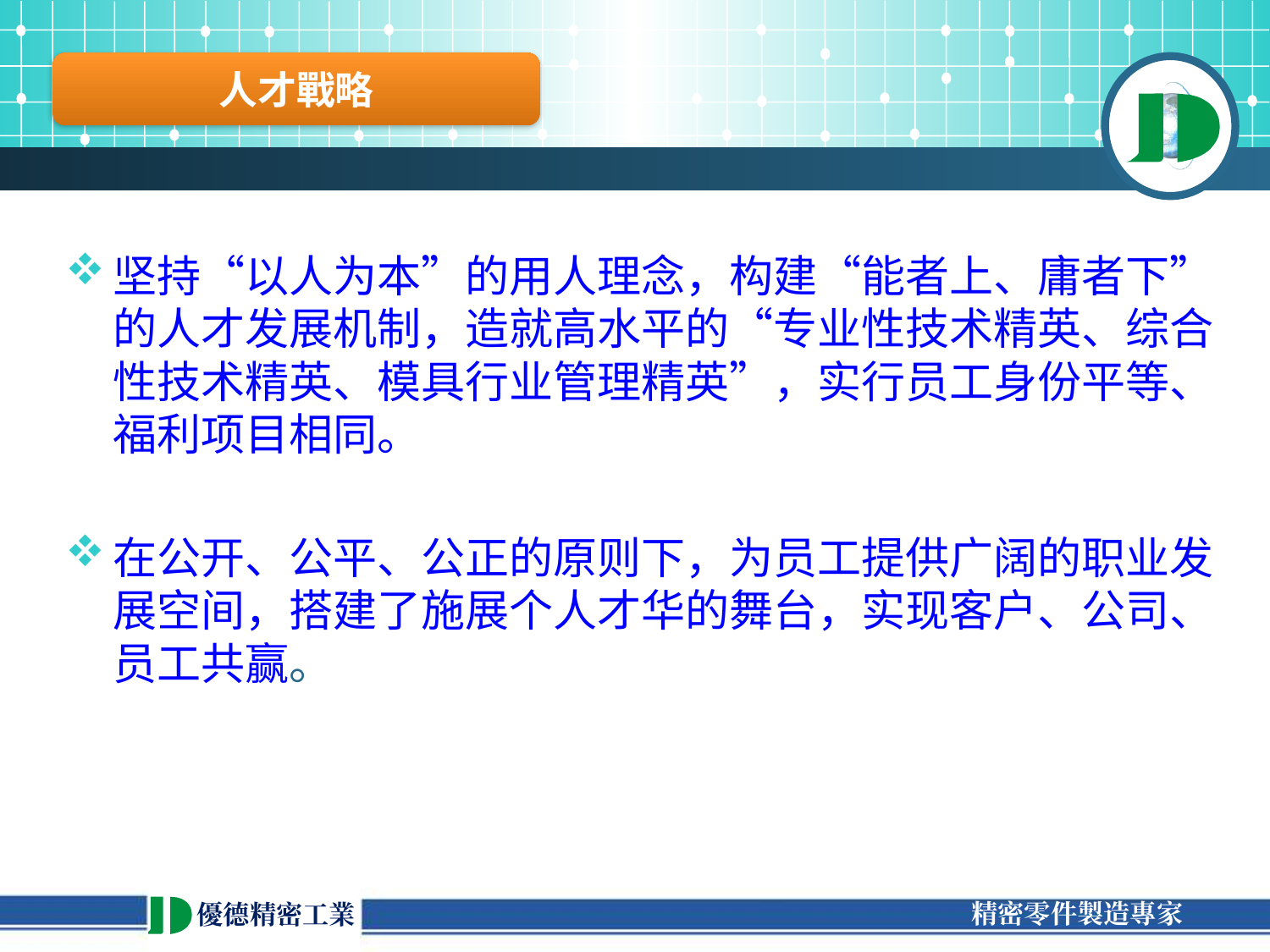

人才戰略

坚持“以人为本”的用人理念，构建“能者上、庸者下”的人才发展机制，造就高水平的“专业性技术精英、综合性技术精英、模具行业管理精英”，实行员工身份平等、福利项目相同。

在公开、公平、公正的原则下，为员工提供广阔的职业发展空间，搭建了施展个人才华的舞台，实现客户、公司、员工共赢。